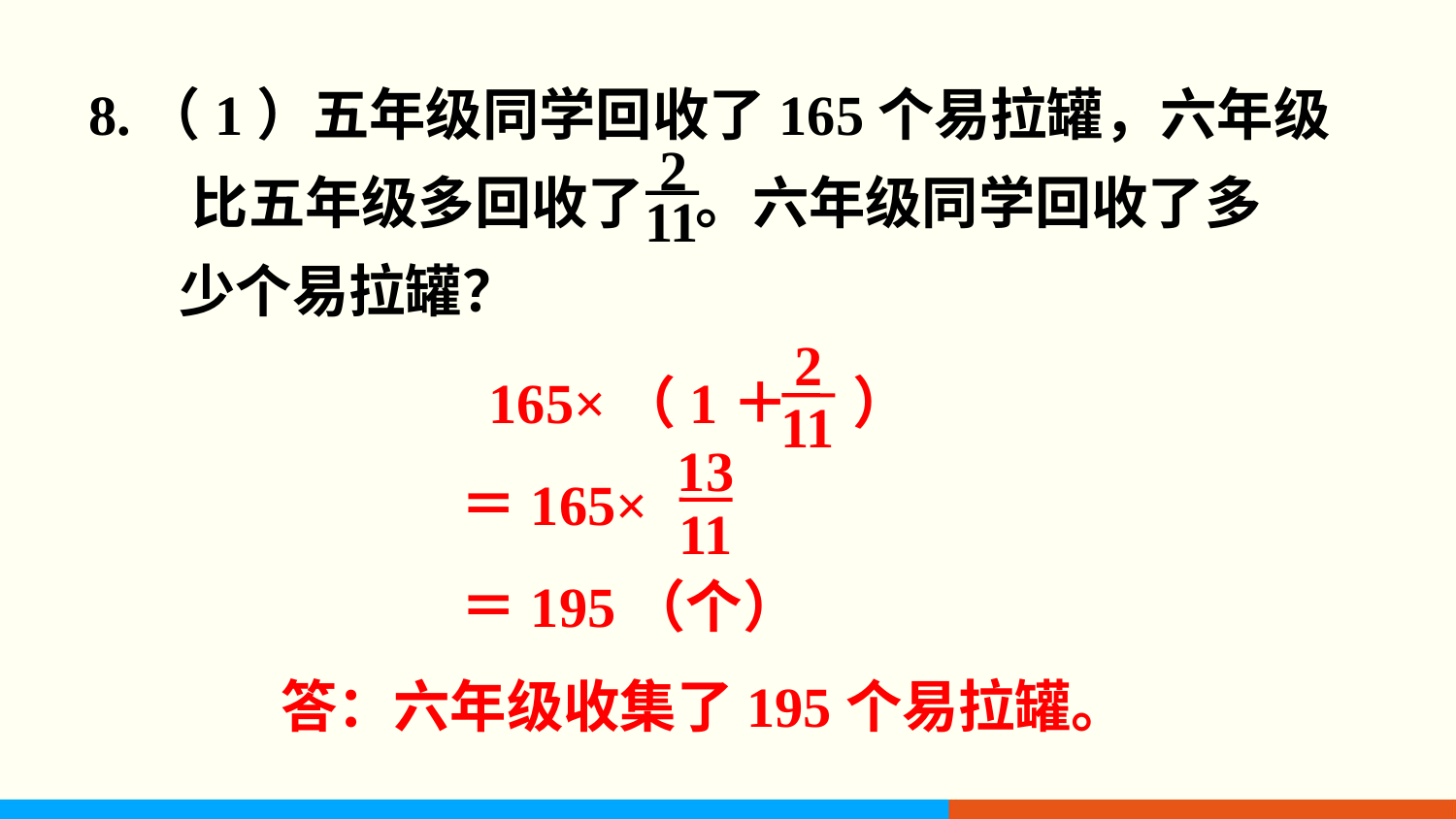

8.（1）五年级同学回收了165个易拉罐，六年级
       比五年级多回收了    。六年级同学回收了多
      少个易拉罐？
2
11

2
11

  165×（1＋     ）
＝165×
＝195（个）
13
11

答：六年级收集了195个易拉罐。